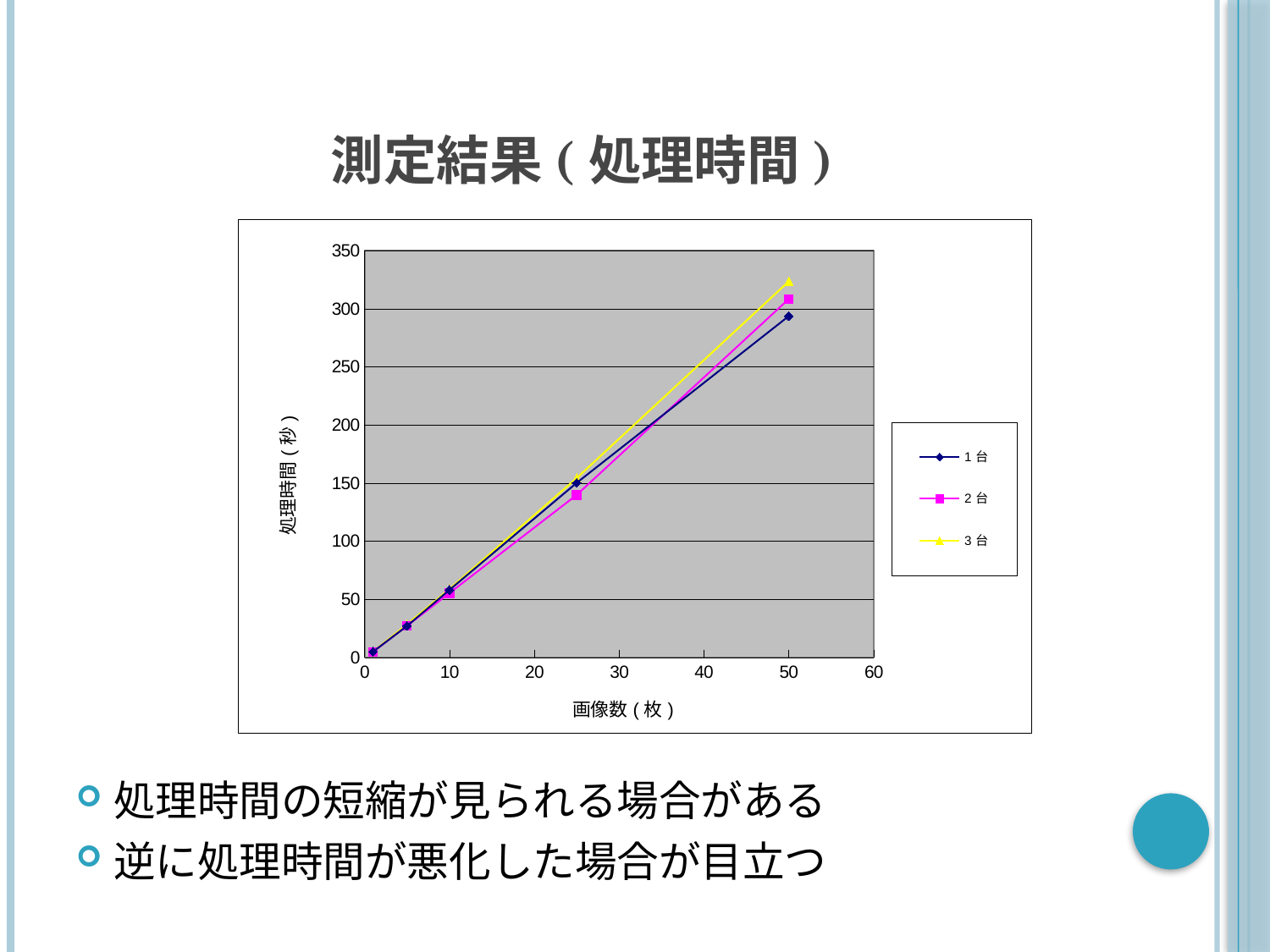

# 測定結果(処理時間)

### Chart

| Category | 1台 | 2台 | 3台 |
|---|---|---|---|

処理時間の短縮が見られる場合がある
逆に処理時間が悪化した場合が目立つ